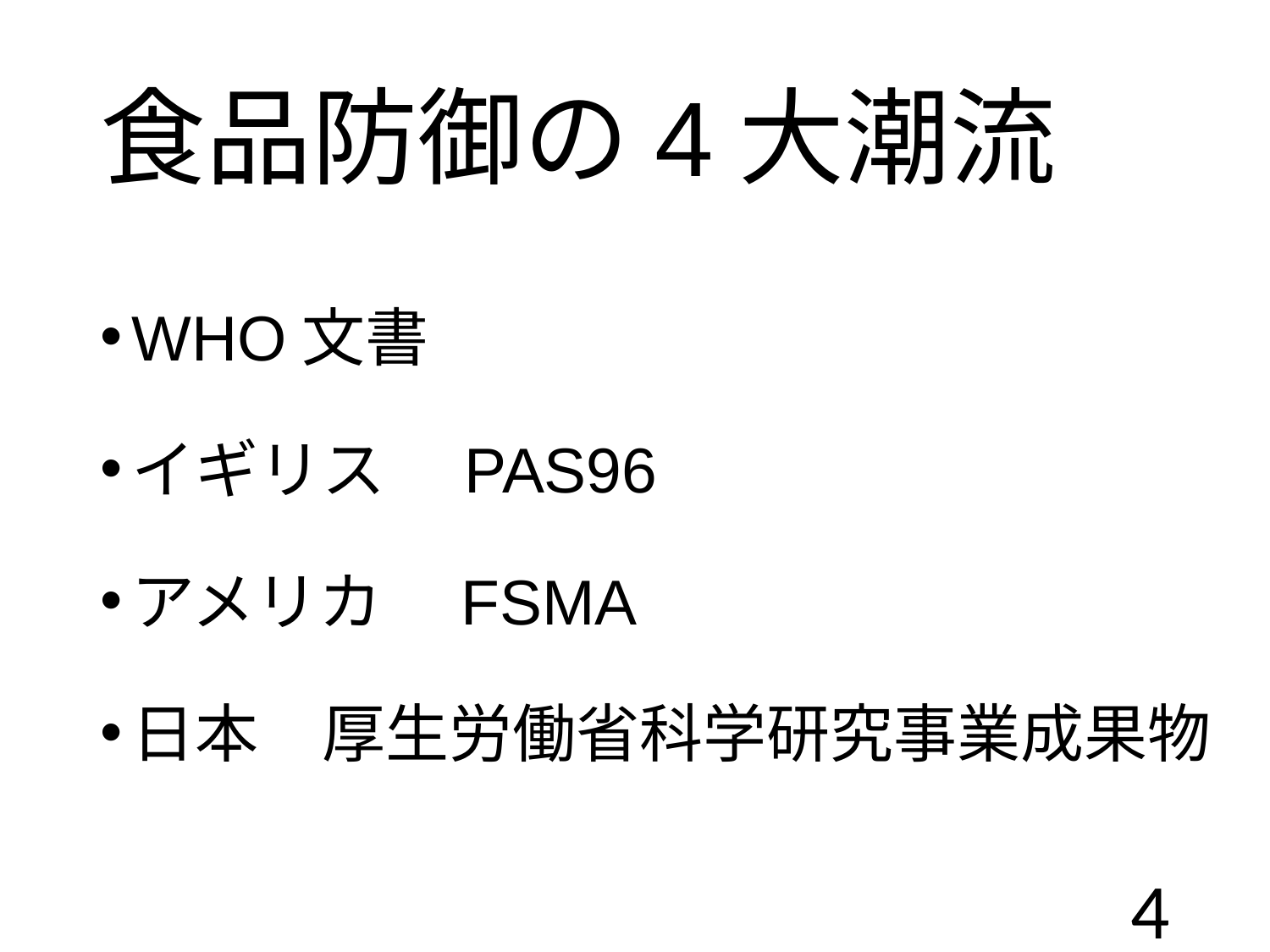

# 食品防御の4大潮流
WHO文書
イギリス　PAS96
アメリカ　FSMA
日本　厚生労働省科学研究事業成果物

4